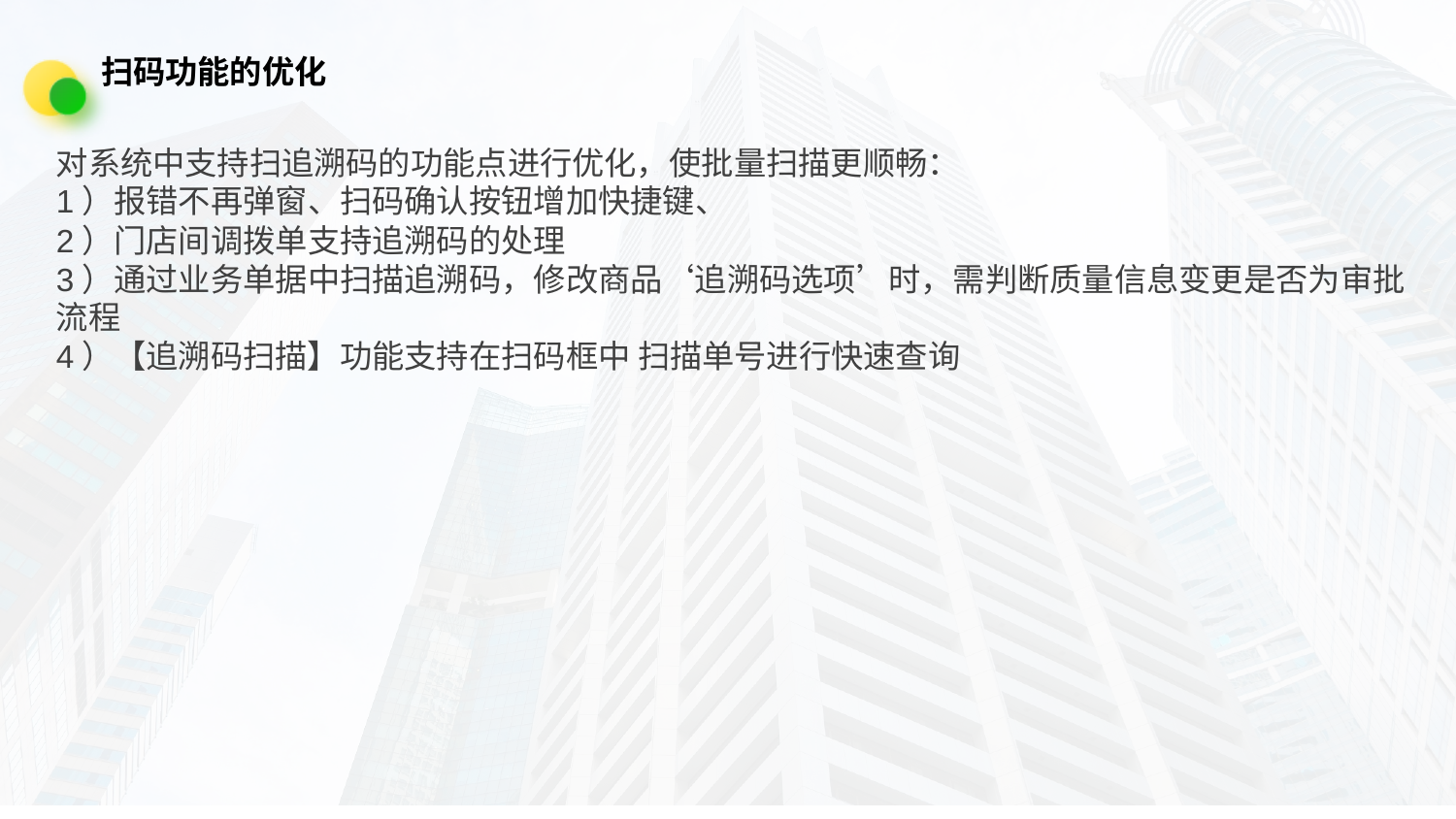

# 扫码功能的优化

对系统中支持扫追溯码的功能点进行优化，使批量扫描更顺畅：
1）报错不再弹窗、扫码确认按钮增加快捷键、
2）门店间调拨单支持追溯码的处理
3）通过业务单据中扫描追溯码，修改商品‘追溯码选项’时，需判断质量信息变更是否为审批流程
4）【追溯码扫描】功能支持在扫码框中 扫描单号进行快速查询